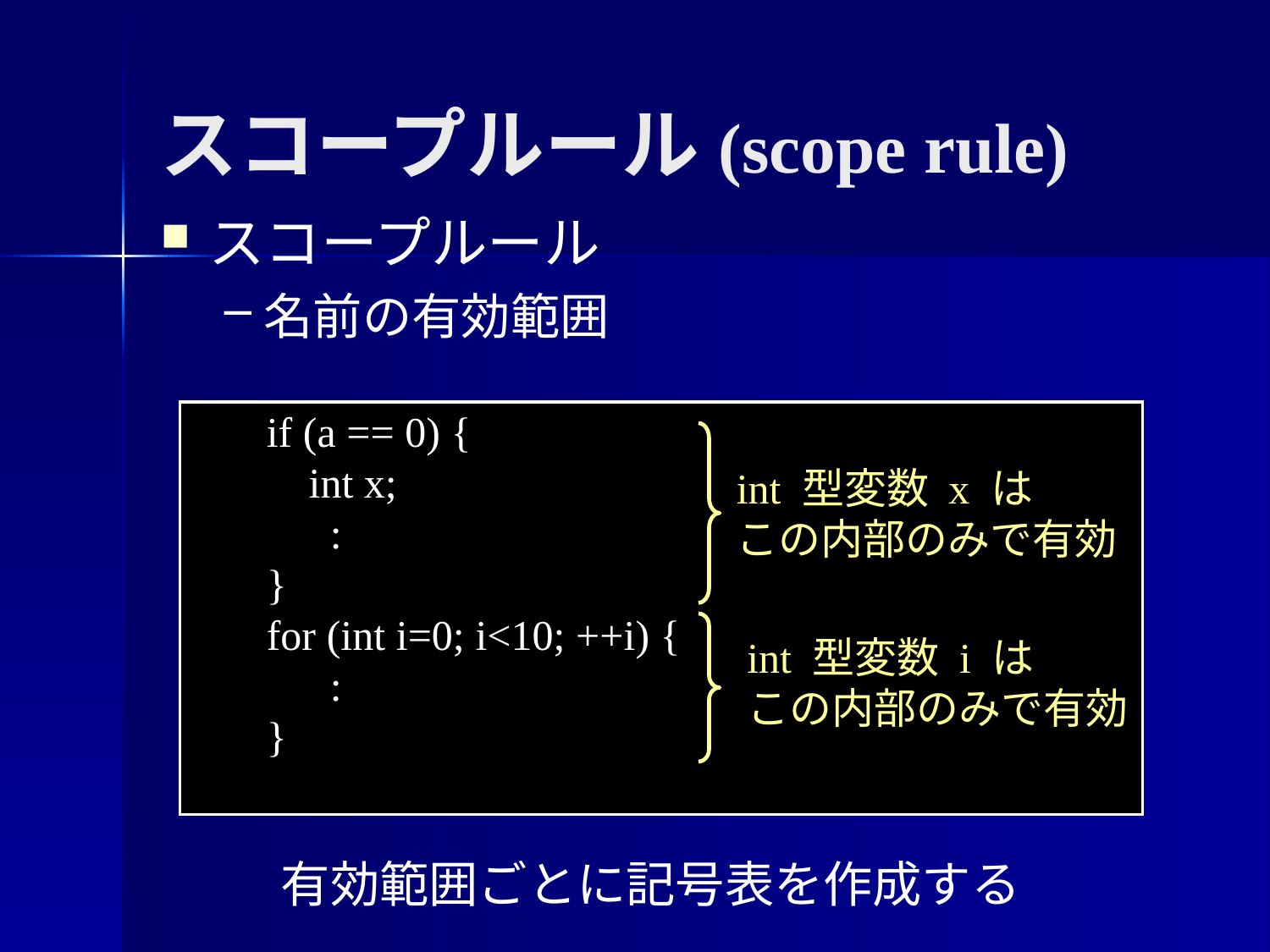

スコープルール(scope rule)
スコープルール
名前の有効範囲
       if (a == 0) {
           int x;
             :
       }
       for (int i=0; i<10; ++i) {
             :
       }

int 型変数 x は
この内部のみで有効

int 型変数 i は
この内部のみで有効
有効範囲ごとに記号表を作成する